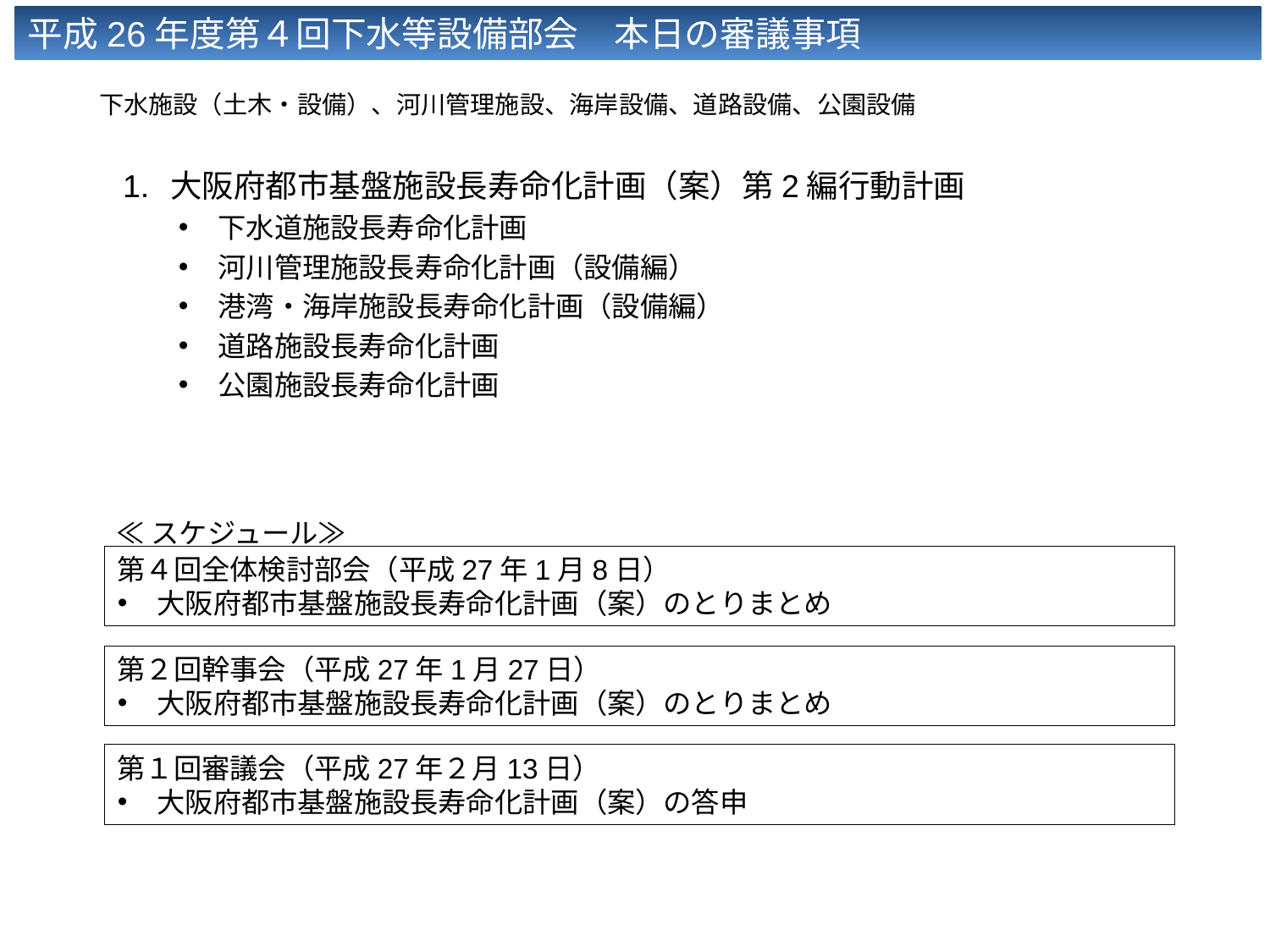

平成26年度第４回下水等設備部会　本日の審議事項　　　　　　　　　　　　　資料２
　下水施設（土木・設備）、河川管理施設、海岸設備、道路設備、公園設備

大阪府都市基盤施設長寿命化計画（案）第2編行動計画
下水道施設長寿命化計画
河川管理施設長寿命化計画（設備編）
港湾・海岸施設長寿命化計画（設備編）
道路施設長寿命化計画
公園施設長寿命化計画

≪スケジュール≫
第４回全体検討部会（平成27年1月8日）
大阪府都市基盤施設長寿命化計画（案）のとりまとめ
第２回幹事会（平成27年1月27日）
大阪府都市基盤施設長寿命化計画（案）のとりまとめ
第１回審議会（平成27年２月13日）
大阪府都市基盤施設長寿命化計画（案）の答申